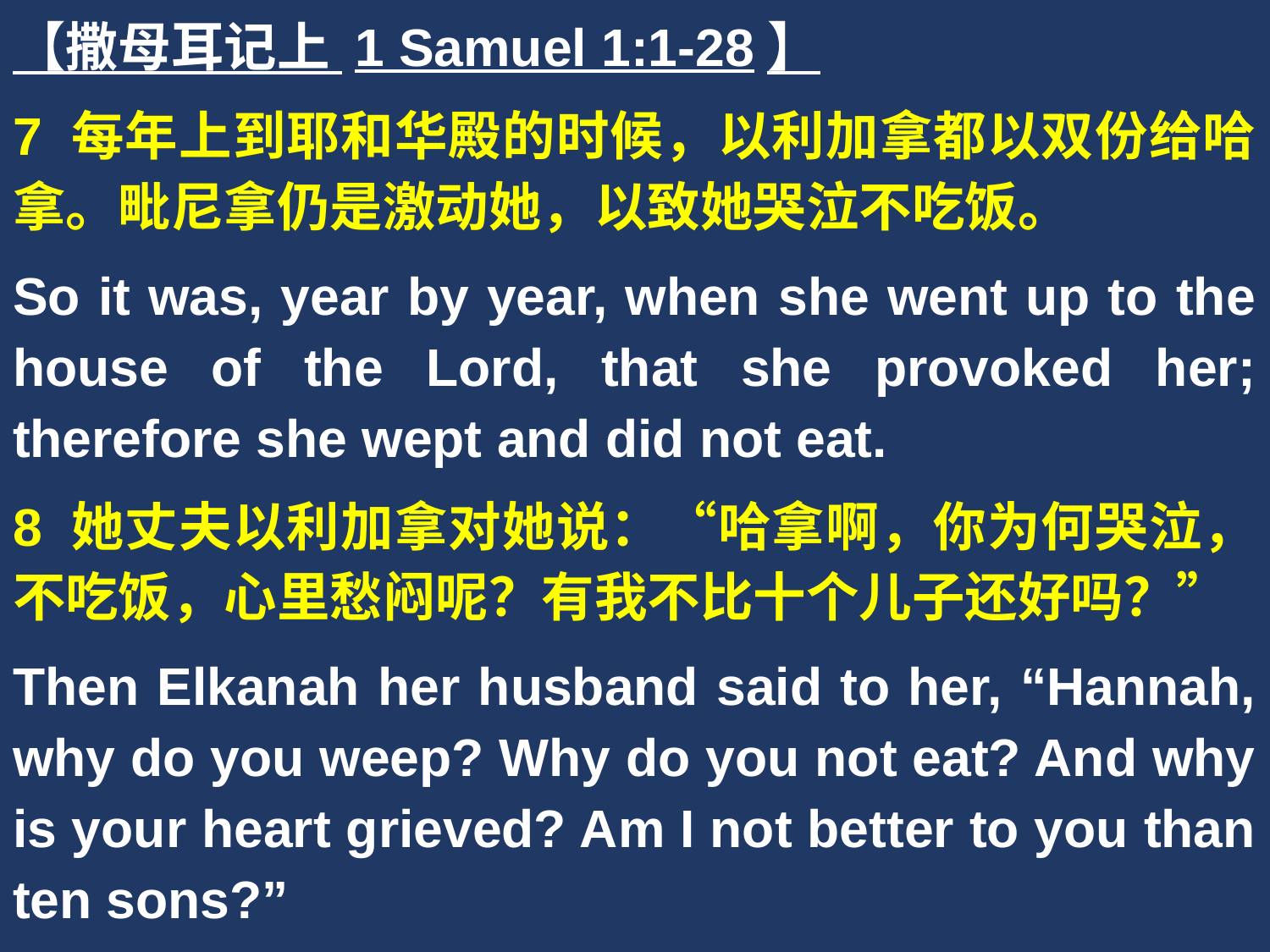

【撒母耳记上 1 Samuel 1:1-28】
7 每年上到耶和华殿的时候，以利加拿都以双份给哈拿。毗尼拿仍是激动她，以致她哭泣不吃饭。
So it was, year by year, when she went up to the house of the Lord, that she provoked her; therefore she wept and did not eat.
8 她丈夫以利加拿对她说：“哈拿啊，你为何哭泣，不吃饭，心里愁闷呢？有我不比十个儿子还好吗？”
Then Elkanah her husband said to her, “Hannah, why do you weep? Why do you not eat? And why is your heart grieved? Am I not better to you than ten sons?”